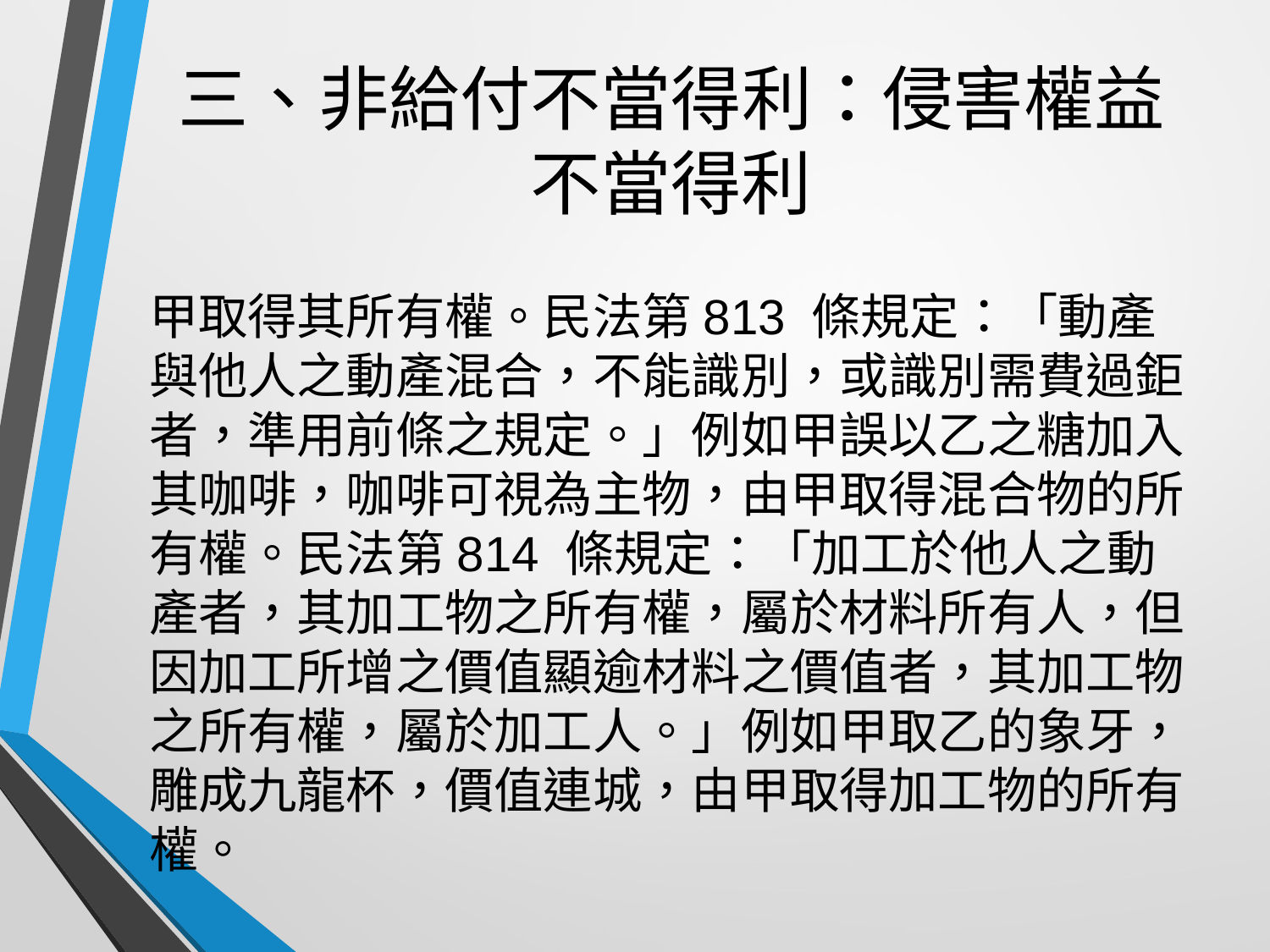

# 三、非給付不當得利：侵害權益不當得利
甲取得其所有權。民法第813 條規定：「動產與他人之動產混合，不能識別，或識別需費過鉅者，準用前條之規定。」例如甲誤以乙之糖加入其咖啡，咖啡可視為主物，由甲取得混合物的所有權。民法第814 條規定：「加工於他人之動產者，其加工物之所有權，屬於材料所有人，但因加工所增之價值顯逾材料之價值者，其加工物之所有權，屬於加工人。」例如甲取乙的象牙，雕成九龍杯，價值連城，由甲取得加工物的所有權。